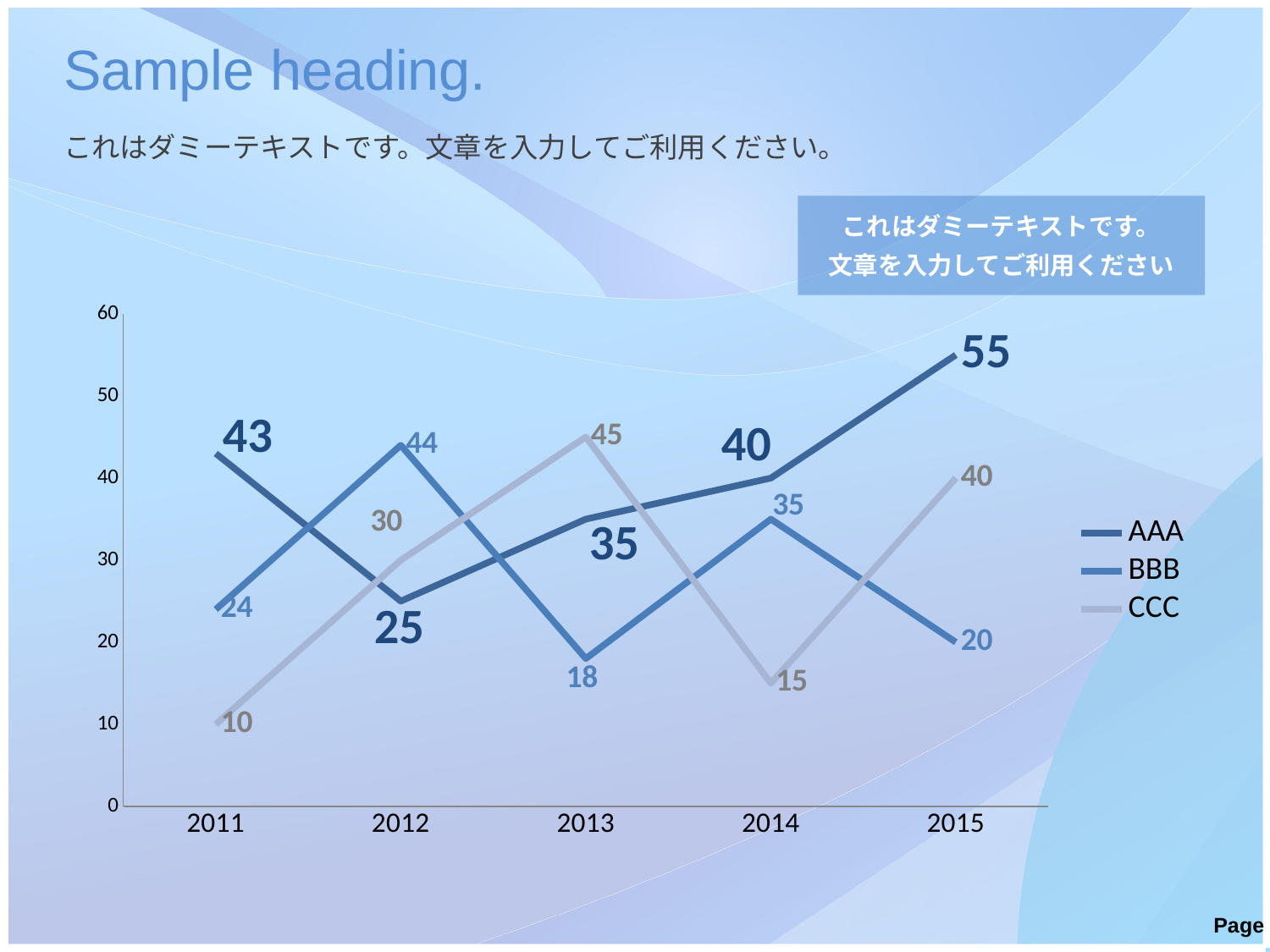

# Sample heading.
これはダミーテキストです。文章を入力してご利用ください。
これはダミーテキストです。
文章を入力してご利用ください

### Chart

| Category | AAA | BBB | CCC |
|---|---|---|---|
| 2011 | 43.0 | 24.0 | 10.0 |
| 2012 | 25.0 | 44.0 | 30.0 |
| 2013 | 35.0 | 18.0 | 45.0 |
| 2014 | 40.0 | 35.0 | 15.0 |
| 2015 | 55.0 | 20.0 | 40.0 |